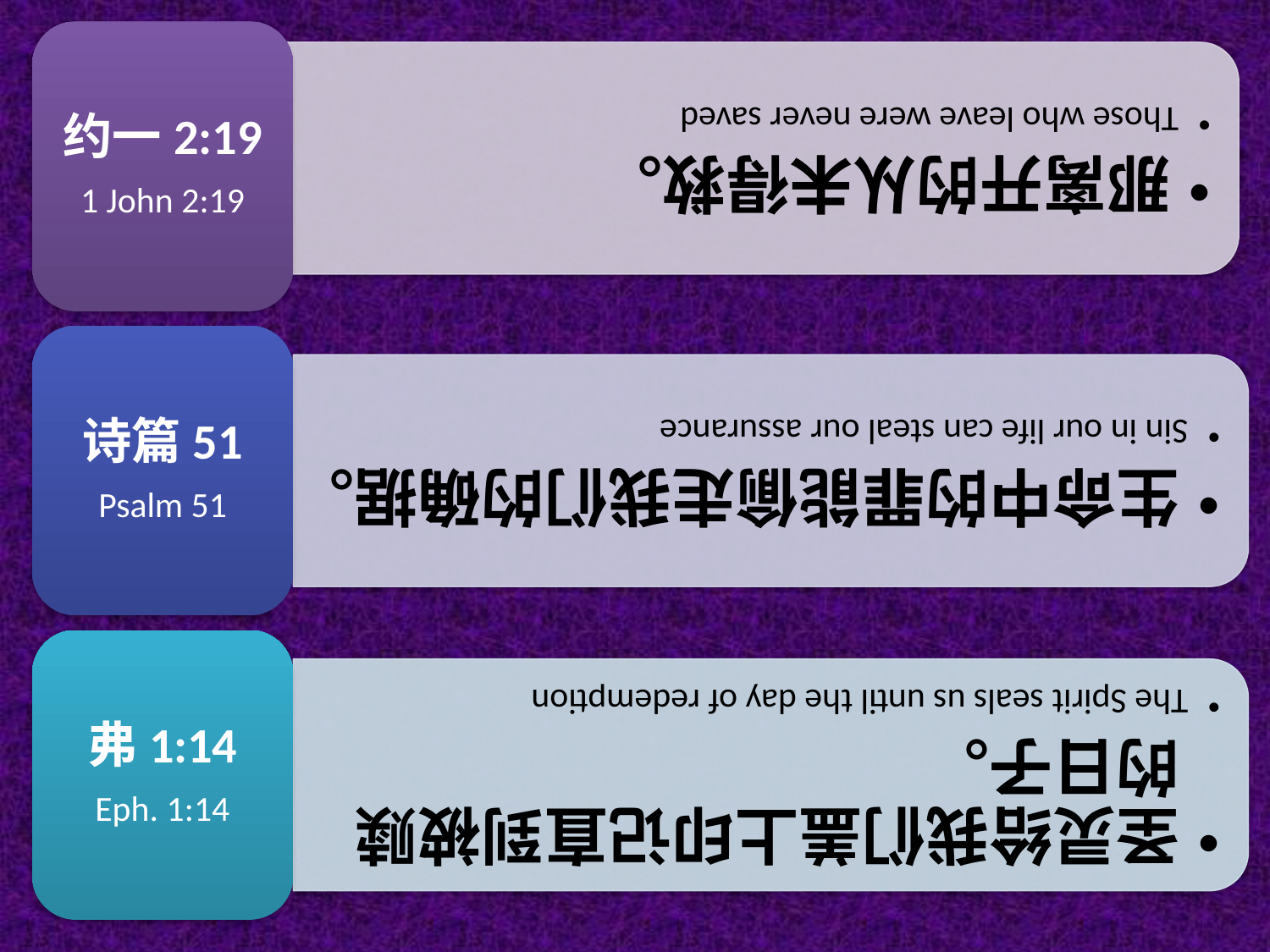

那离开的从未得救。
Those who leave were never saved
约一2:19
1 John 2:19
生命中的罪能偷走我们的确据。
Sin in our life can steal our assurance
诗篇51
Psalm 51
圣灵给我们盖上印记直到被赎的日子。
The Spirit seals us until the day of redemption
弗1:14
Eph. 1:14